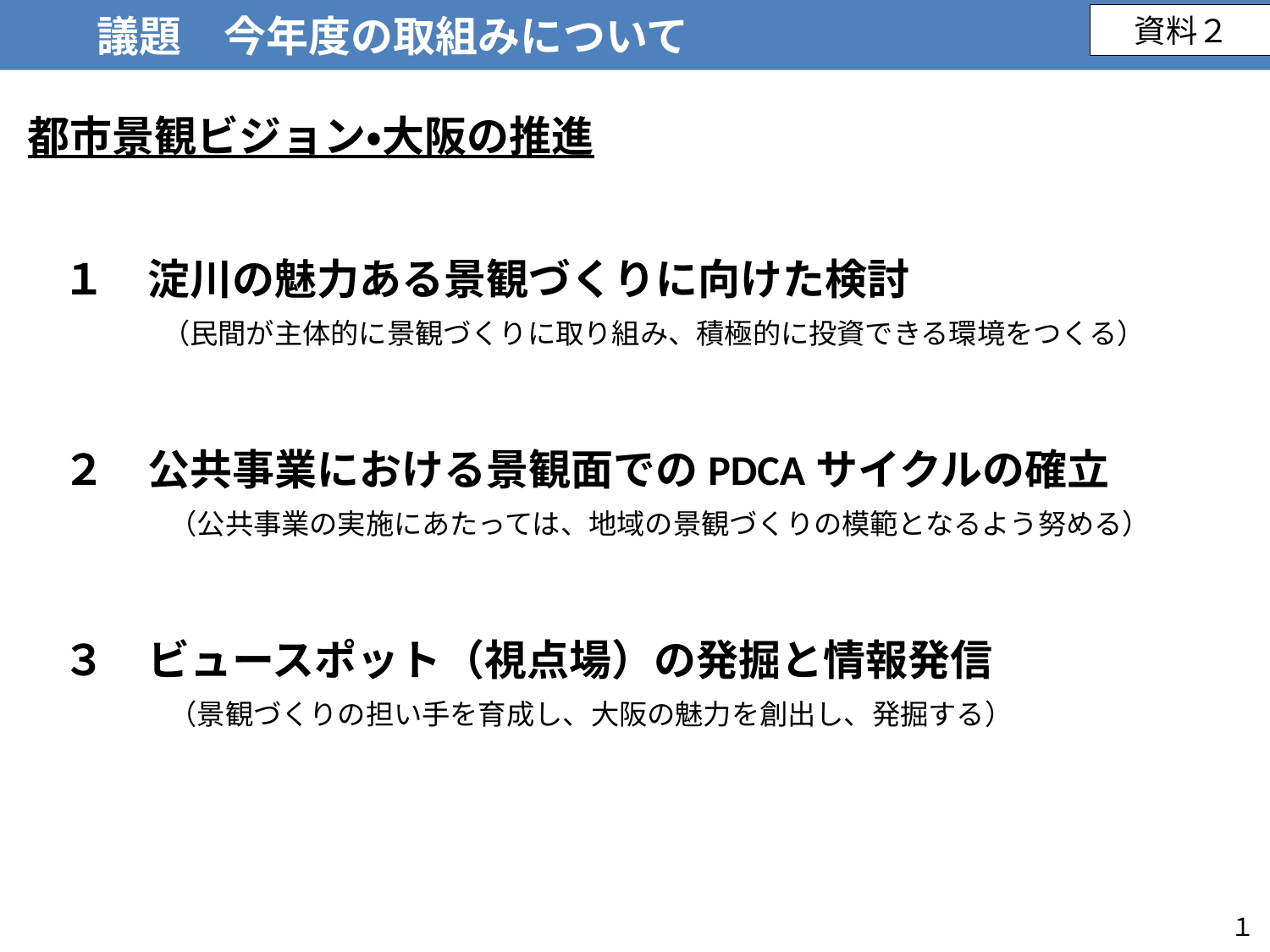

議題　今年度の取組みについて
　資料２
# 都市景観ビジョン・大阪の推進 　 　 　１　淀川の魅力ある景観づくりに向けた検討 　　　　（民間が主体的に景観づくりに取り組み、積極的に投資できる環境をつくる） 　２　公共事業における景観面でのPDCAサイクルの確立 　　　　（公共事業の実施にあたっては、地域の景観づくりの模範となるよう努める） 　　　 　３　ビュースポット（視点場）の発掘と情報発信 　　　　（景観づくりの担い手を育成し、大阪の魅力を創出し、発掘する）
１